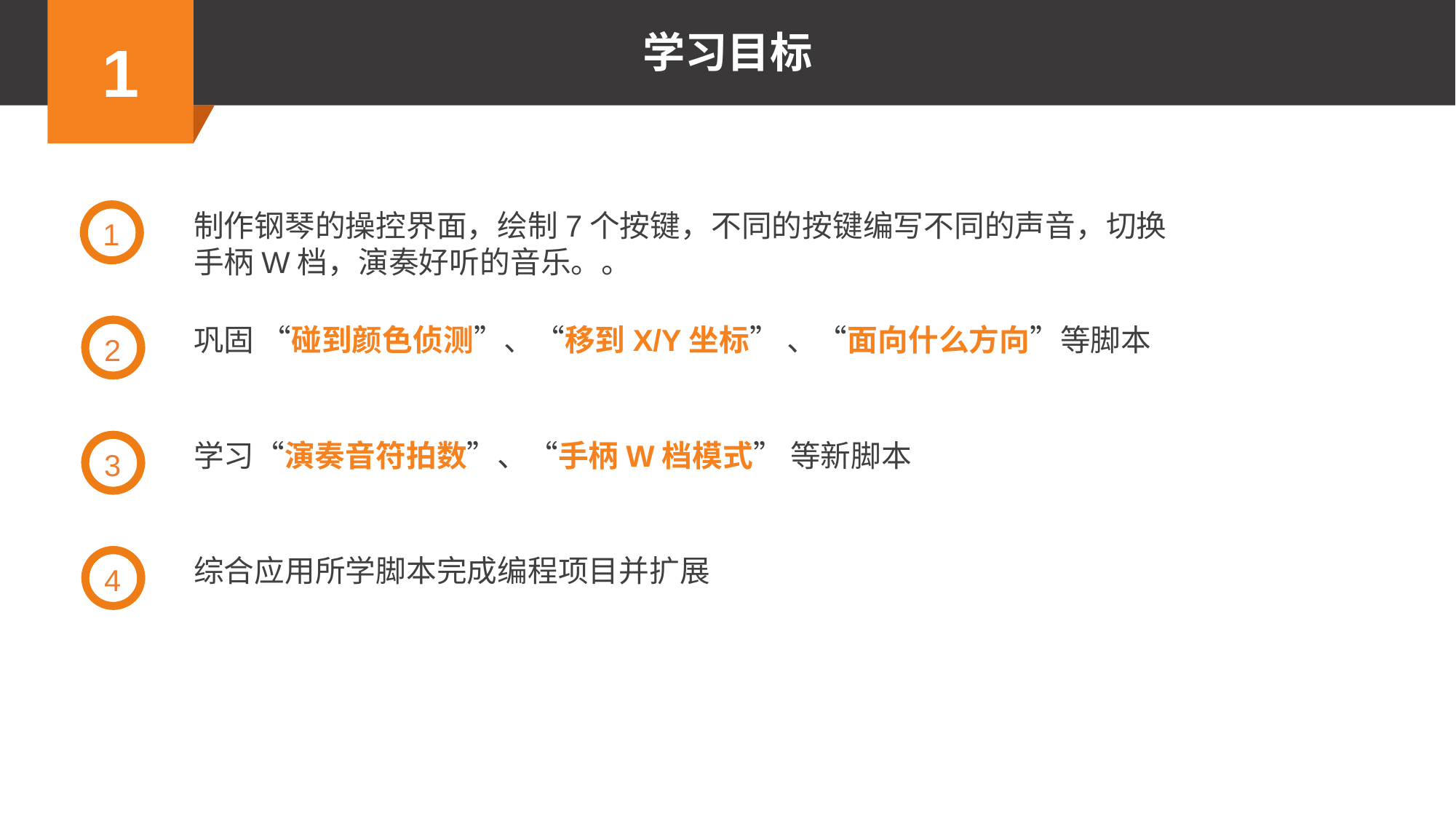

1
制作钢琴的操控界面，绘制7个按键，不同的按键编写不同的声音，切换手柄W档，演奏好听的音乐。。

2
巩固 “碰到颜色侦测”、“移到X/Y坐标” 、“面向什么方向”等脚本

3
学习“演奏音符拍数”、“手柄W档模式” 等新脚本

4
综合应用所学脚本完成编程项目并扩展